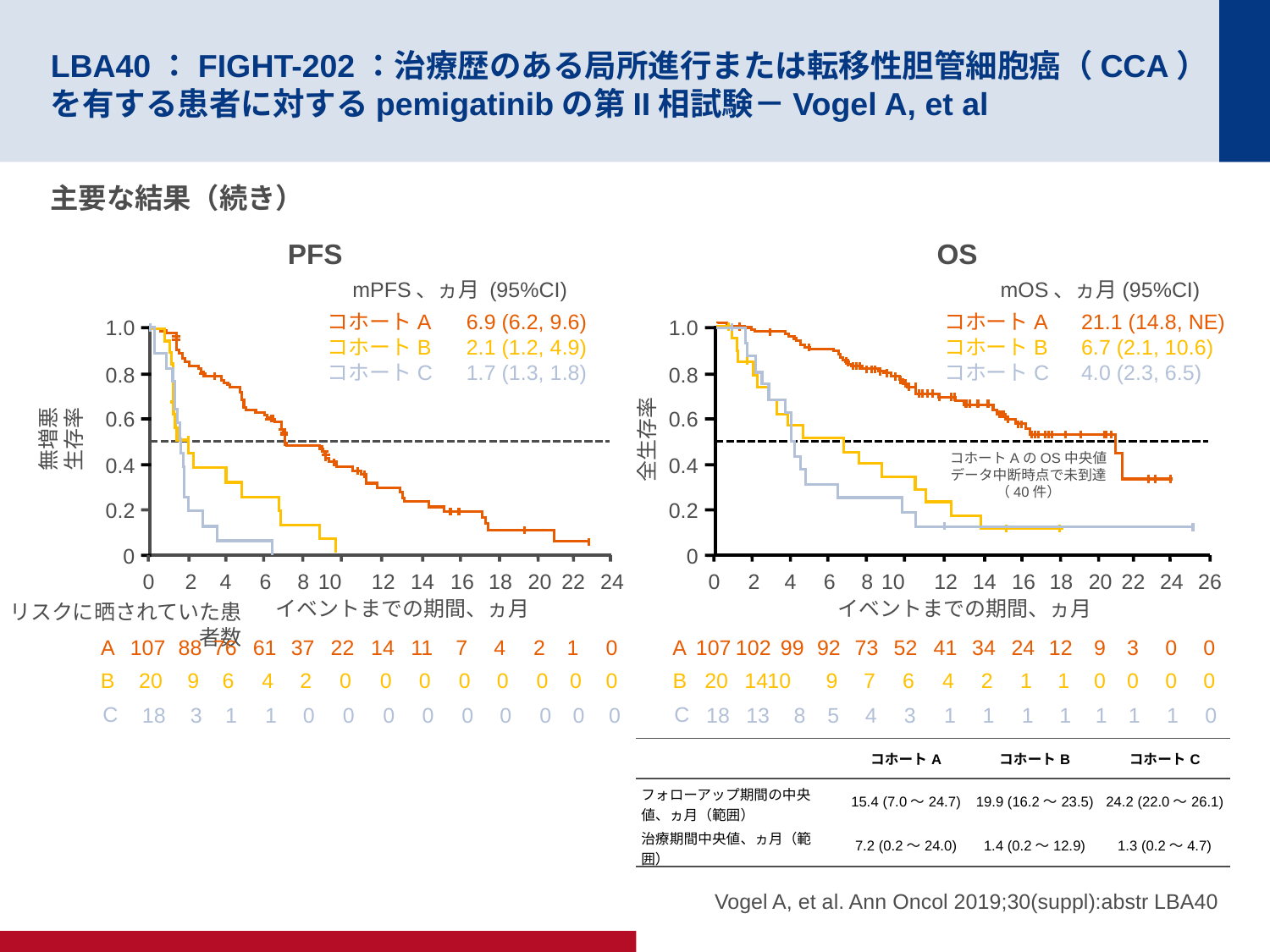

# LBA40：FIGHT-202：治療歴のある局所進行または転移性胆管細胞癌（CCA）を有する患者に対するpemigatinibの第II相試験－Vogel A, et al
主要な結果（続き）
PFS
OS
mPFS、ヵ月 (95%CI)
コホートA
コホートB
コホートC
6.9 (6.2, 9.6)
2.1 (1.2, 4.9)
1.7 (1.3, 1.8)
mOS、ヵ月(95%CI)
コホートA
コホートB
コホートC
21.1 (14.8, NE)
6.7 (2.1, 10.6)
4.0 (2.3, 6.5)
1.0
1.0

0.8
0.8

0.6
0.6
無増悪
生存率

全生存率
コホートAのOS中央値
データ中断時点で未到達
（40件）
0.4
0.4

0.2
0.2

0
0

0
2
4
6
8
10
12
14
16
18
20
22
24
0
2
4
6
8
10
12
14
16
18
20
22
24
26
イベントまでの期間、ヵ月
イベントまでの期間、ヵ月
リスクに晒されていた患者数
A
107
88
76
61
37
22
14
11
7
4
2
1
0
A
107
102
99
92
73
52
41
34
24
12
9
3
0
0
 B
 20
 9
 6
 4
 2
 0
 0
 0
 0
 0
 0
 0
0
B
 20
 14
10
 9
 7
 6
 4
 2
 1
 1
0
0
0
0
C
 18
 3
 1
 1
 0
 0
 0
 0
 0
 0
 0
 0
0
C
 18
 13
 8
 5
 4
 3
 1
 1
 1
 1
1
1
1
0
|  | コホートA | コホートB | コホートC |
| --- | --- | --- | --- |
| フォローアップ期間の中央値、ヵ月（範囲） | 15.4 (7.0～24.7) | 19.9 (16.2～23.5) | 24.2 (22.0～26.1) |
| 治療期間中央値、ヵ月（範囲） | 7.2 (0.2～24.0) | 1.4 (0.2～12.9) | 1.3 (0.2～4.7) |
Vogel A, et al. Ann Oncol 2019;30(suppl):abstr LBA40